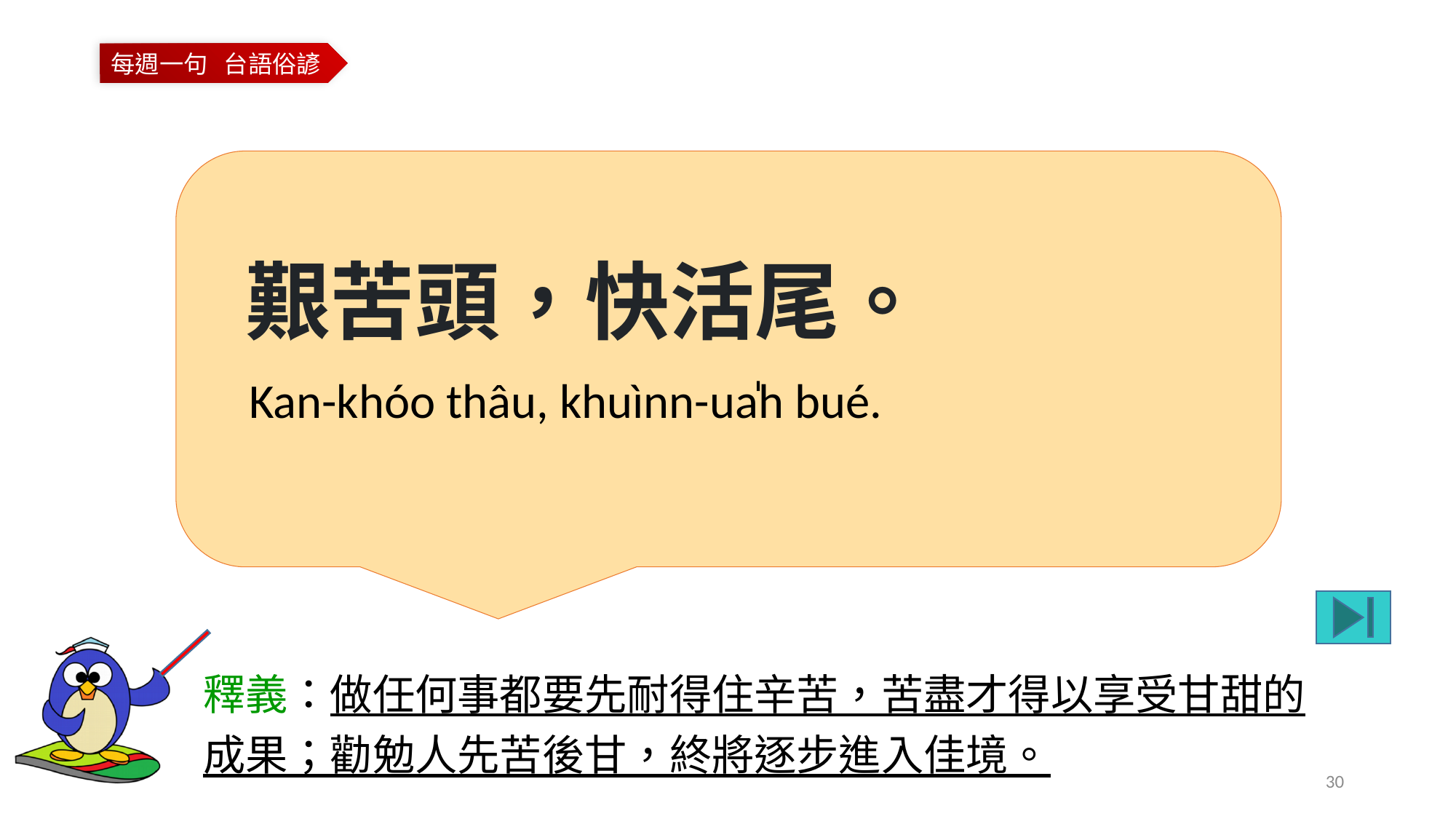

艱苦頭，快活尾。
Kan-khóo thâu, khuìnn-ua̍h bué.

釋義：做任何事都要先耐得住辛苦，苦盡才得以享受甘甜的
成果；勸勉人先苦後甘，終將逐步進入佳境。
30